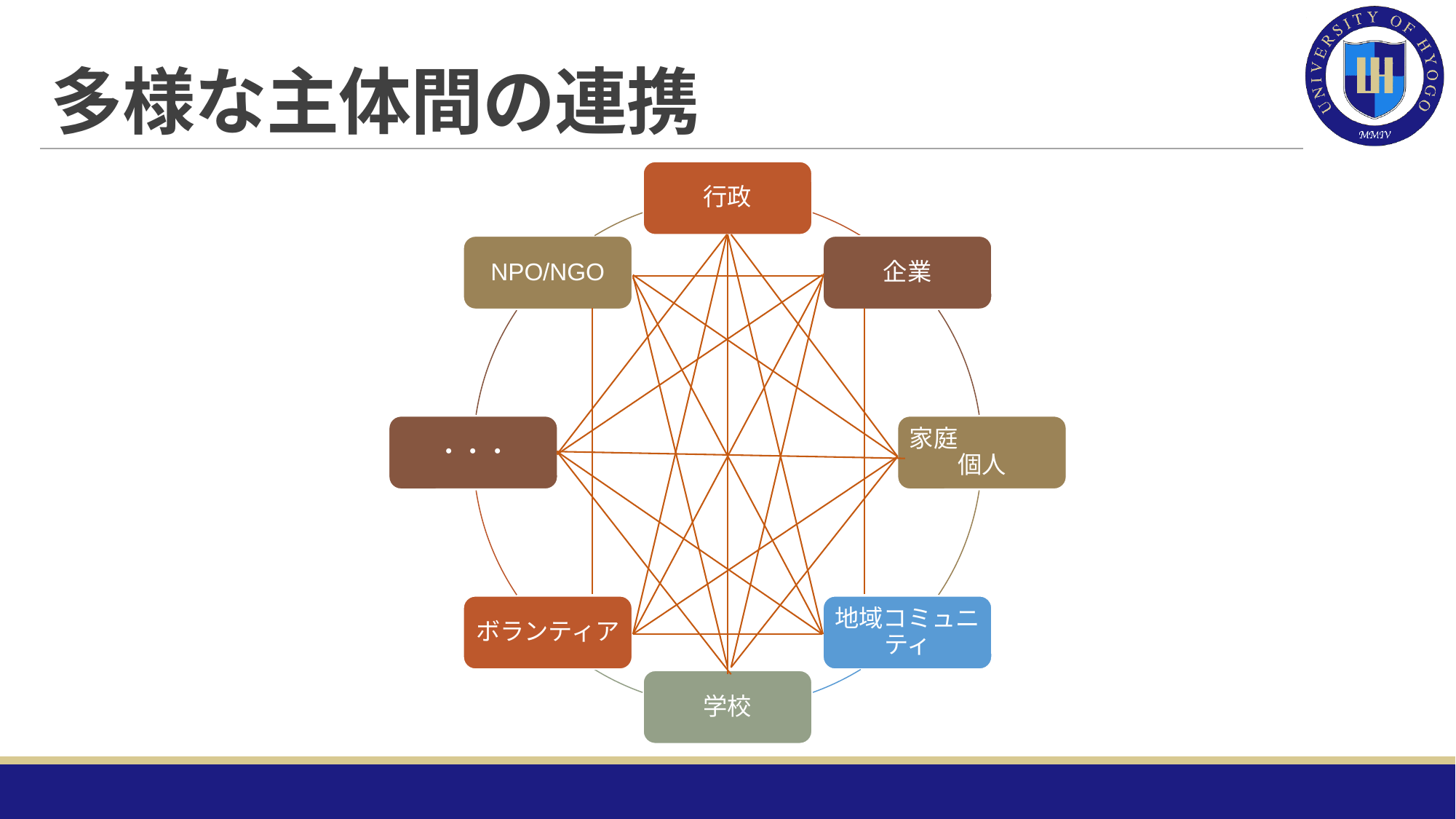

# 多様な主体間の連携

行政

NPO/NGO
企業

・・・
家庭　　　　個人

ボランティア
地域コミュニティ

学校